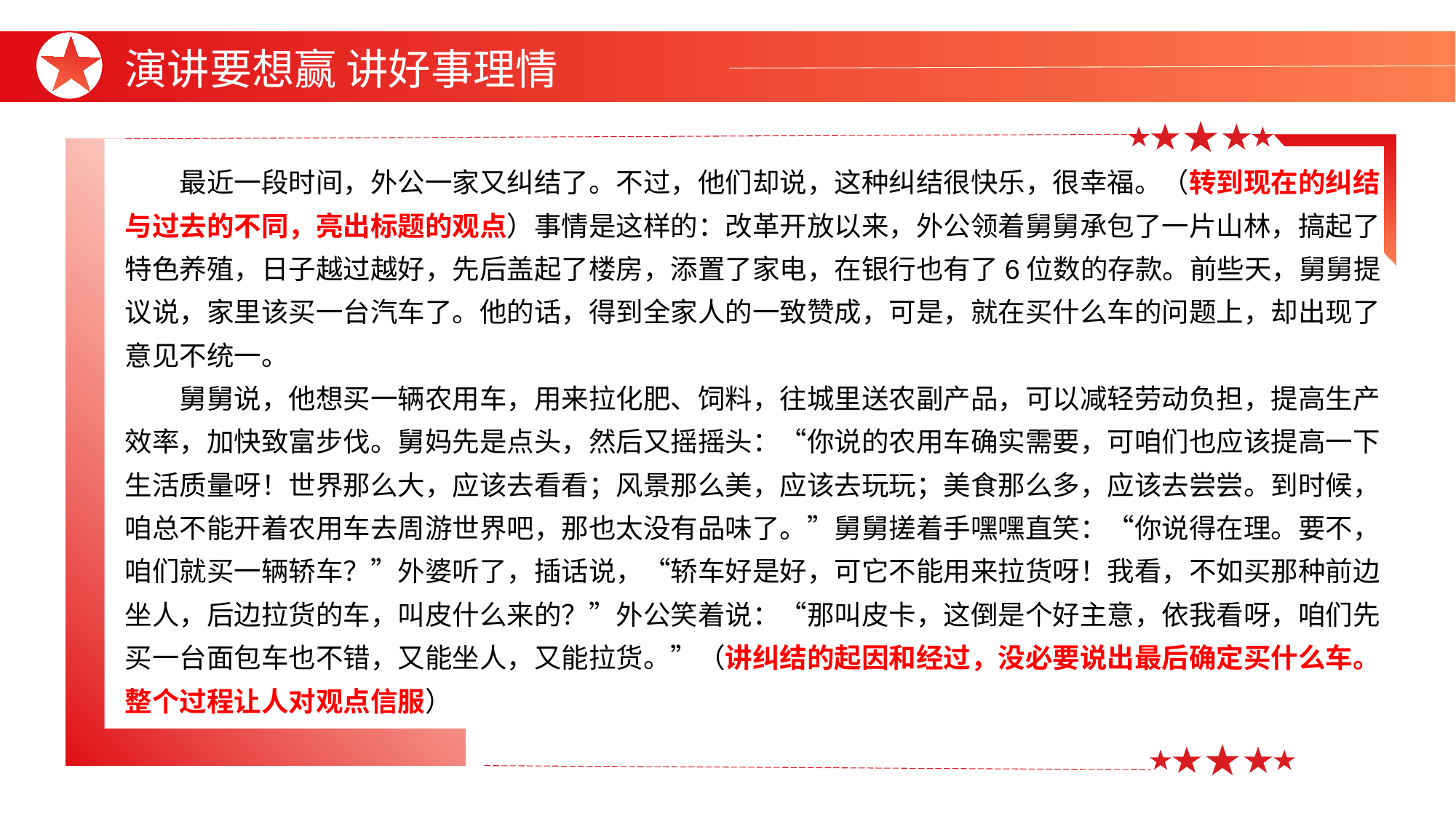

演讲要想赢 讲好事理情

最近一段时间，外公一家又纠结了。不过，他们却说，这种纠结很快乐，很幸福。（转到现在的纠结，与过去的不同，亮出标题的观点）事情是这样的：改革开放以来，外公领着舅舅承包了一片山林，搞起了特色养殖，日子越过越好，先后盖起了楼房，添置了家电，在银行也有了6位数的存款。前些天，舅舅提议说，家里该买一台汽车了。他的话，得到全家人的一致赞成，可是，就在买什么车的问题上，却出现了意见不统一。
舅舅说，他想买一辆农用车，用来拉化肥、饲料，往城里送农副产品，可以减轻劳动负担，提高生产效率，加快致富步伐。舅妈先是点头，然后又摇摇头：“你说的农用车确实需要，可咱们也应该提高一下生活质量呀！世界那么大，应该去看看；风景那么美，应该去玩玩；美食那么多，应该去尝尝。到时候，咱总不能开着农用车去周游世界吧，那也太没有品味了。”舅舅搓着手嘿嘿直笑：“你说得在理。要不，咱们就买一辆轿车？”外婆听了，插话说，“轿车好是好，可它不能用来拉货呀！我看，不如买那种前边坐人，后边拉货的车，叫皮什么来的？”外公笑着说：“那叫皮卡，这倒是个好主意，依我看呀，咱们先买一台面包车也不错，又能坐人，又能拉货。”（讲纠结的起因和经过，没必要说出最后确定买什么车。整个过程让人对观点信服）